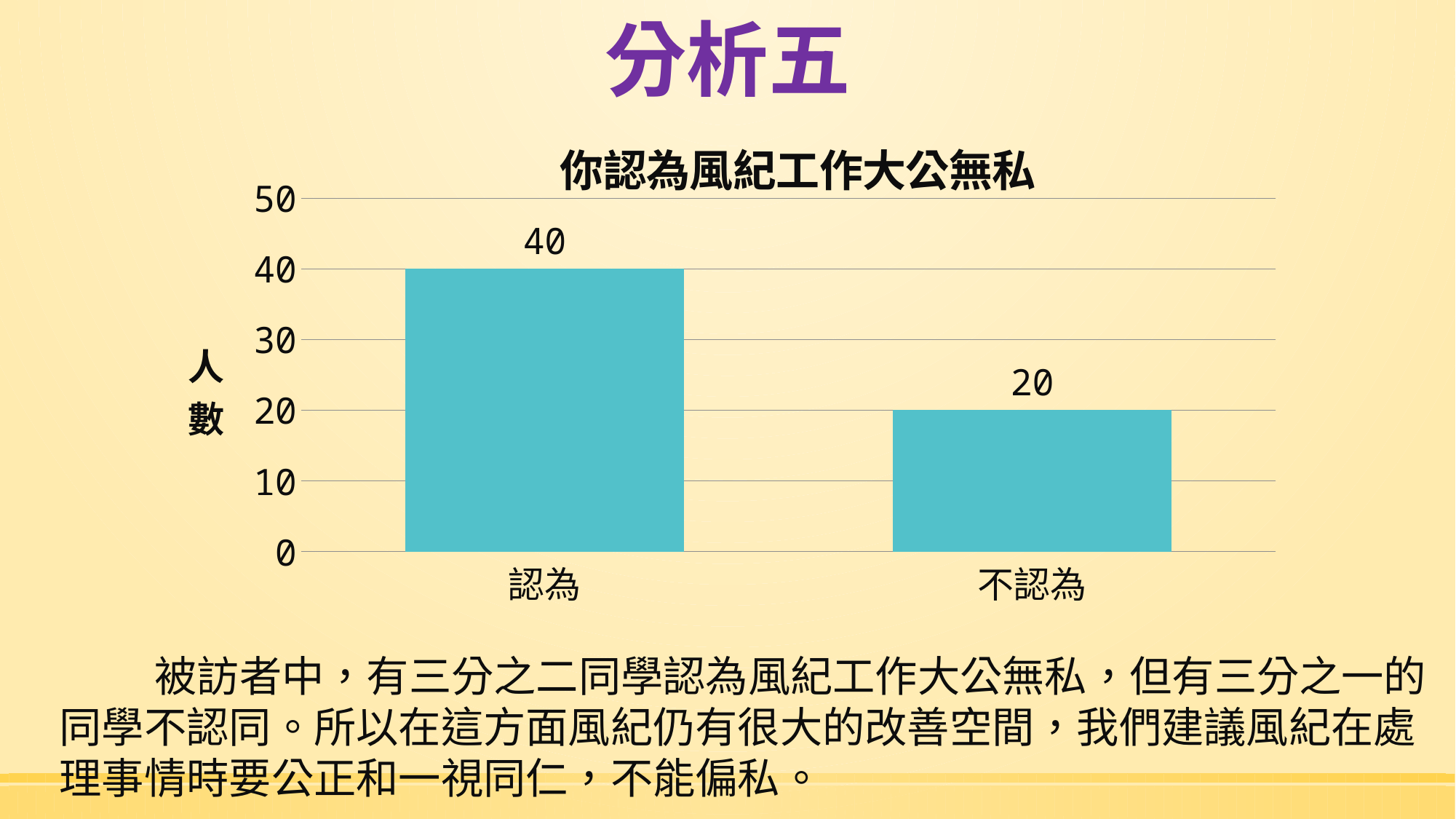

# 分析五

### Chart: 你認為風紀工作大公無私

| Category | 你認為風紀工作大公無私 |
|---|---|
| 認為 | 40.0 |
| 不認為 | 20.0 |
         被訪者中，有三分之二同學認為風紀工作大公無私，但有三分之一的同學不認同。所以在這方面風紀仍有很大的改善空間，我們建議風紀在處理事情時要公正和一視同仁，不能偏私。